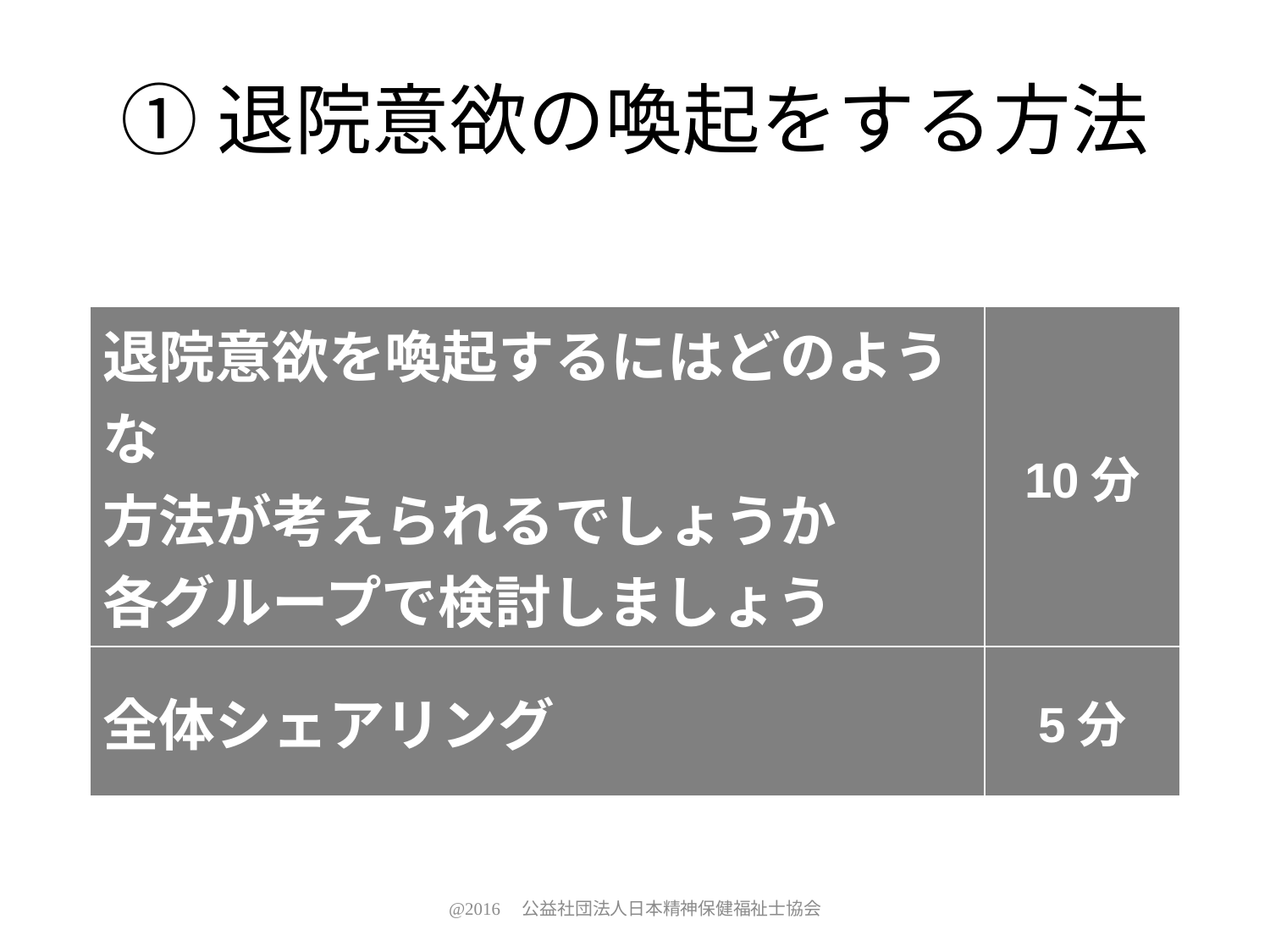

# ①退院意欲の喚起をする方法

| 退院意欲を喚起するにはどのような 方法が考えられるでしょうか 各グループで検討しましょう | 10分 |
| --- | --- |
| 全体シェアリング | 5分 |
@2016　公益社団法人日本精神保健福祉士協会